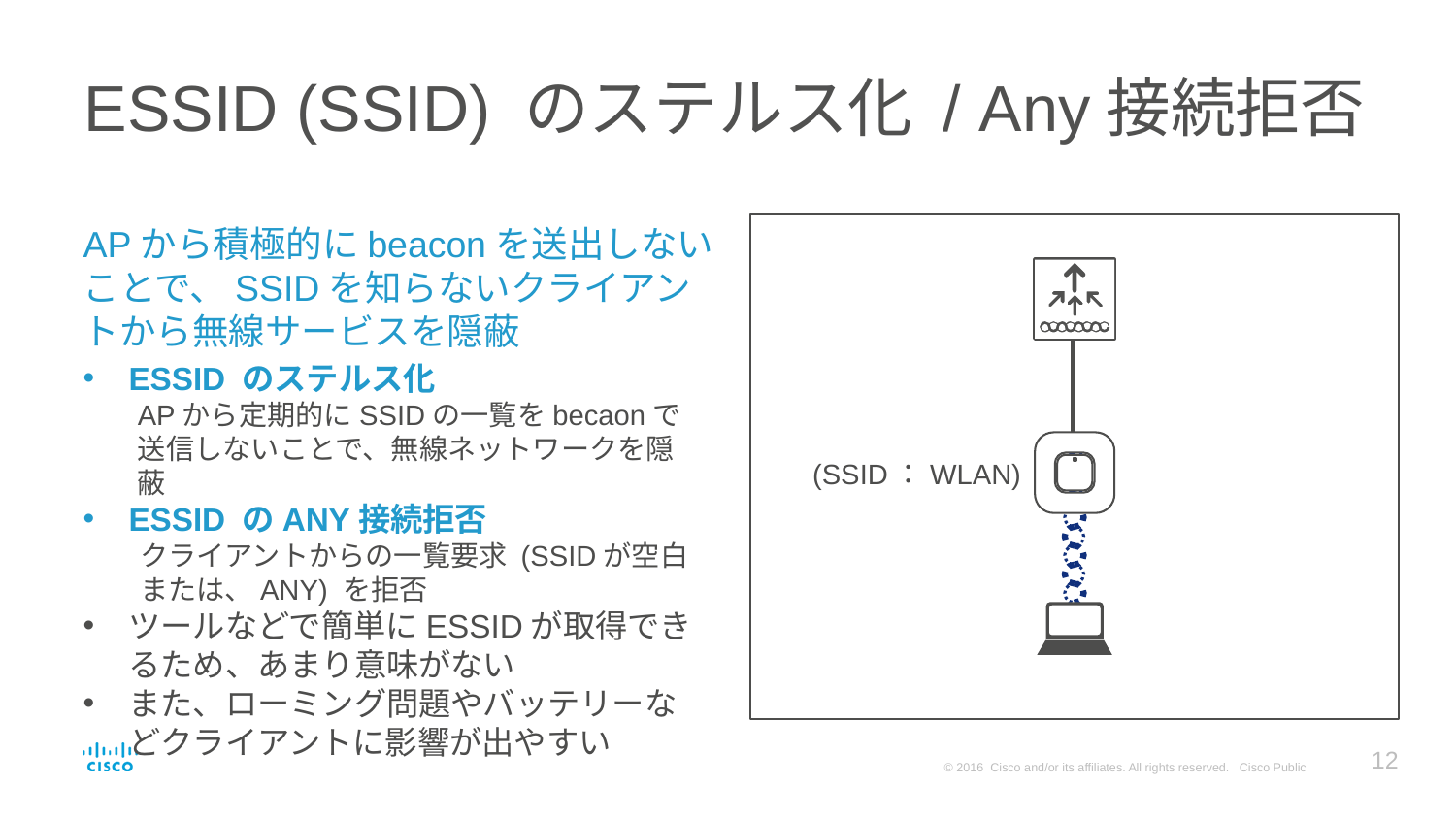

# ESSID (SSID) のステルス化 / Any接続拒否
APから積極的にbeaconを送出しないことで、SSIDを知らないクライアントから無線サービスを隠蔽

ESSID のステルス化
APから定期的にSSIDの一覧をbecaonで送信しないことで、無線ネットワークを隠蔽
ESSID のANY接続拒否
クライアントからの一覧要求 (SSIDが空白または、ANY) を拒否
ツールなどで簡単にESSIDが取得できるため、あまり意味がない
また、ローミング問題やバッテリーなどクライアントに影響が出やすい

(SSID：WLAN)